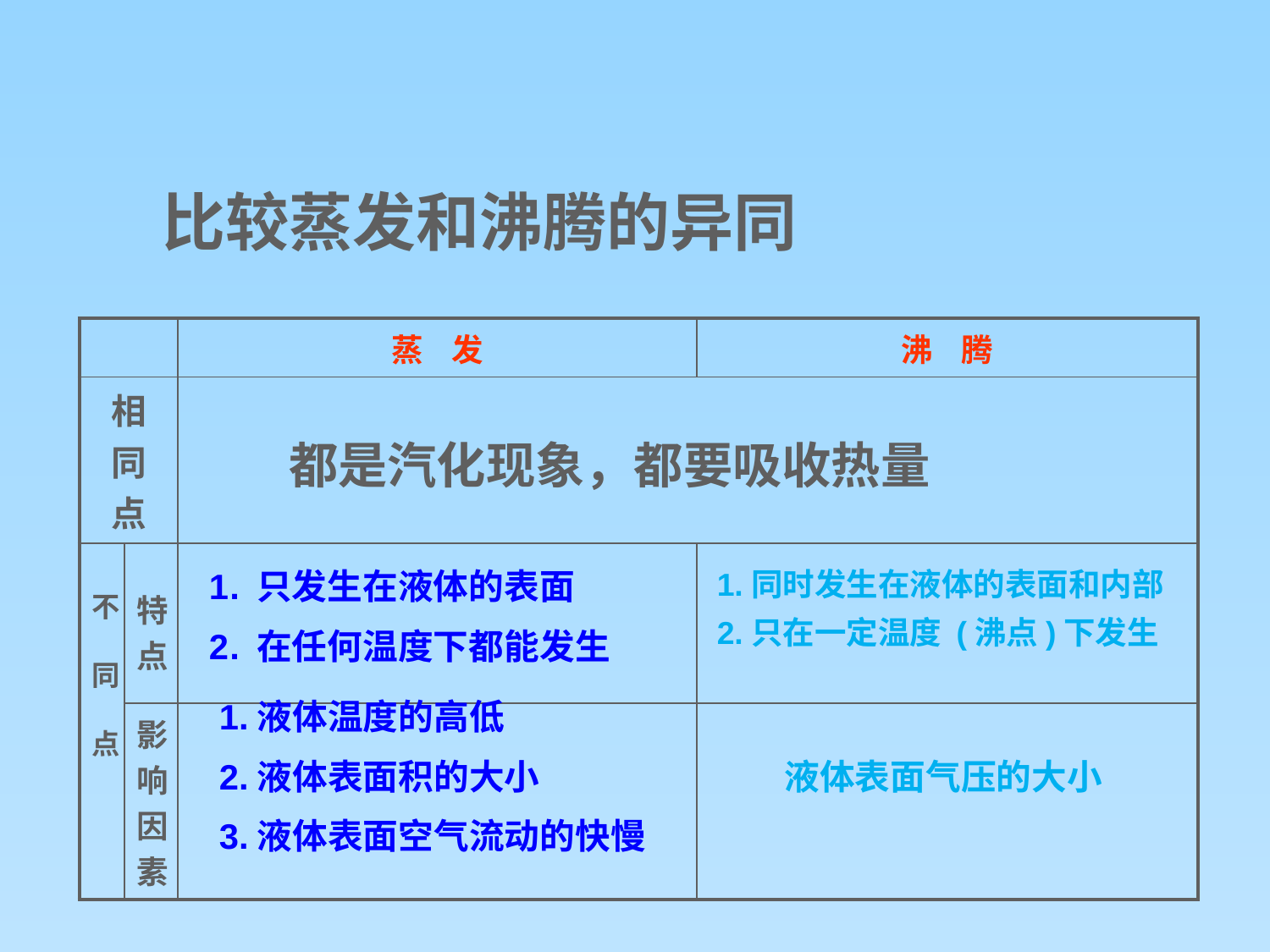

比较蒸发和沸腾的异同
|  |  | 蒸 发 | 沸 腾 |
| --- | --- | --- | --- |
| 相 同 点 |  |  |  |
| 不 同 点 | 特 点 |  |  |
|  | 影响 因素 |  |  |
都是汽化现象，都要吸收热量
1.同时发生在液体的表面和内部
2.只在一定温度 (沸点)下发生
只发生在液体的表面
在任何温度下都能发生
1.液体温度的高低
2.液体表面积的大小
3.液体表面空气流动的快慢
　液体表面气压的大小